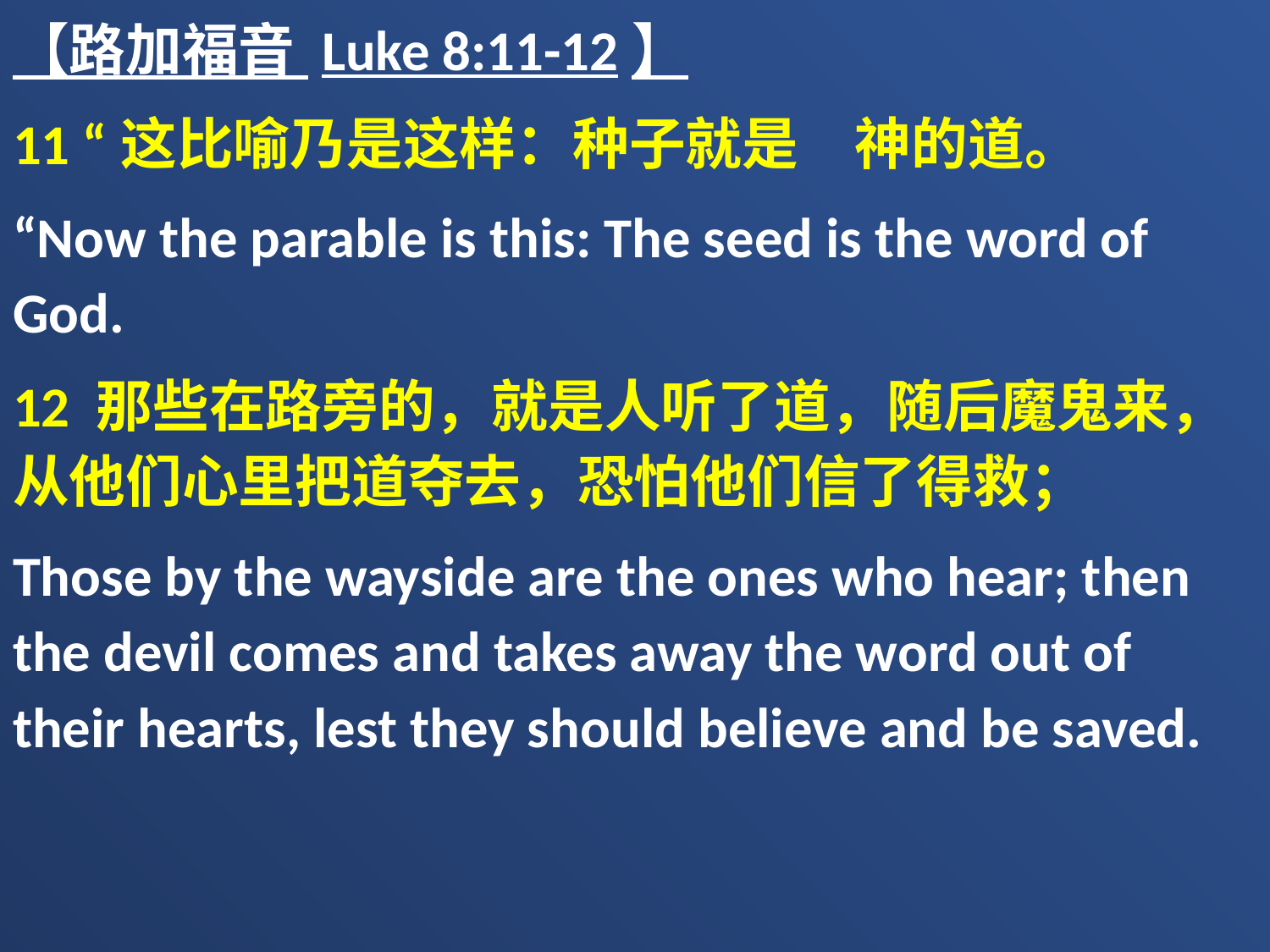

【路加福音 Luke 8:11-12】
11 “这比喻乃是这样：种子就是　神的道。
“Now the parable is this: The seed is the word of God.
12 那些在路旁的，就是人听了道，随后魔鬼来，从他们心里把道夺去，恐怕他们信了得救；
Those by the wayside are the ones who hear; then the devil comes and takes away the word out of their hearts, lest they should believe and be saved.